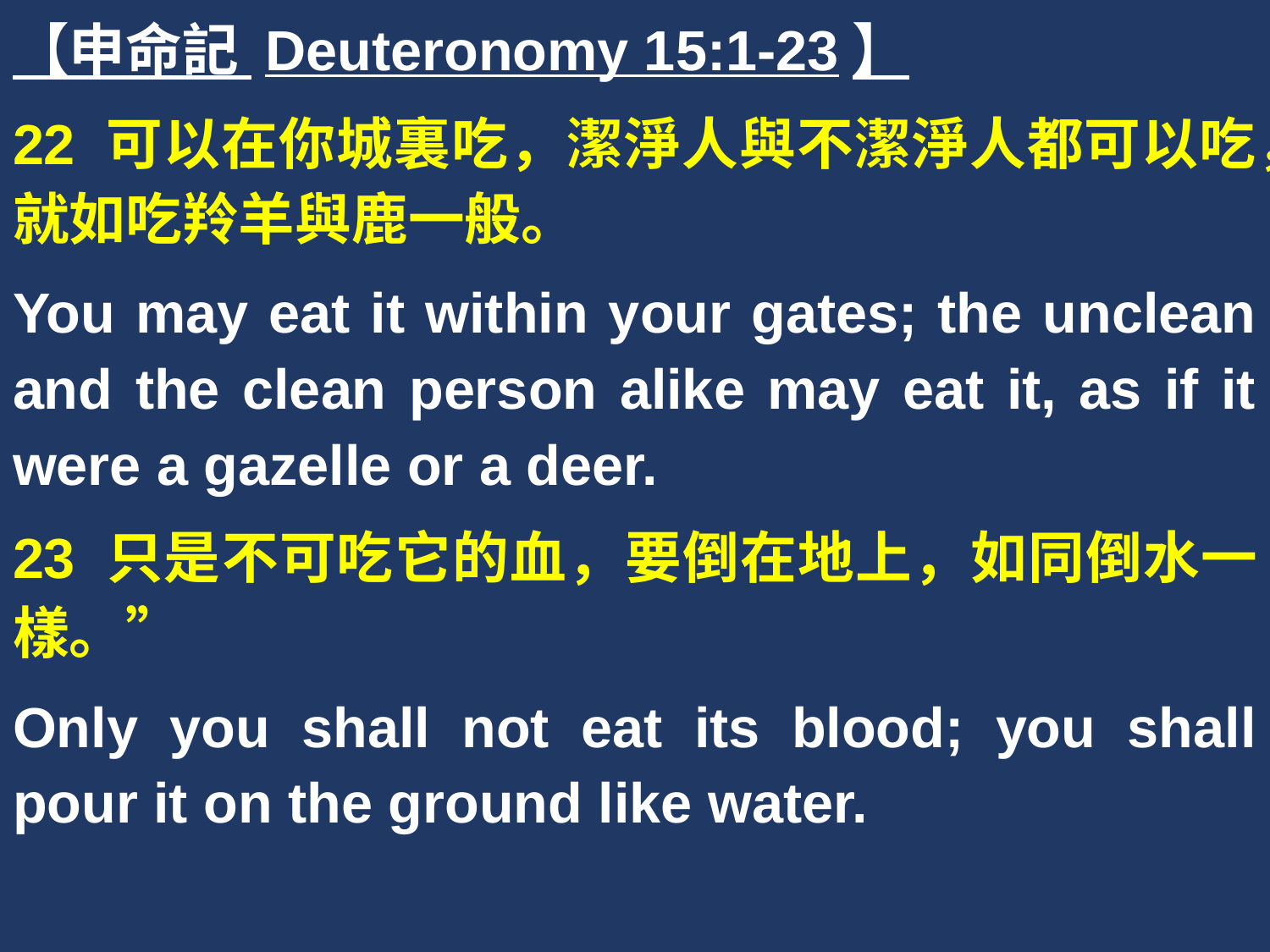

【申命記 Deuteronomy 15:1-23】
22 可以在你城裏吃，潔淨人與不潔淨人都可以吃，就如吃羚羊與鹿一般。
You may eat it within your gates; the unclean and the clean person alike may eat it, as if it were a gazelle or a deer.
23 只是不可吃它的血，要倒在地上，如同倒水一樣。”
Only you shall not eat its blood; you shall pour it on the ground like water.